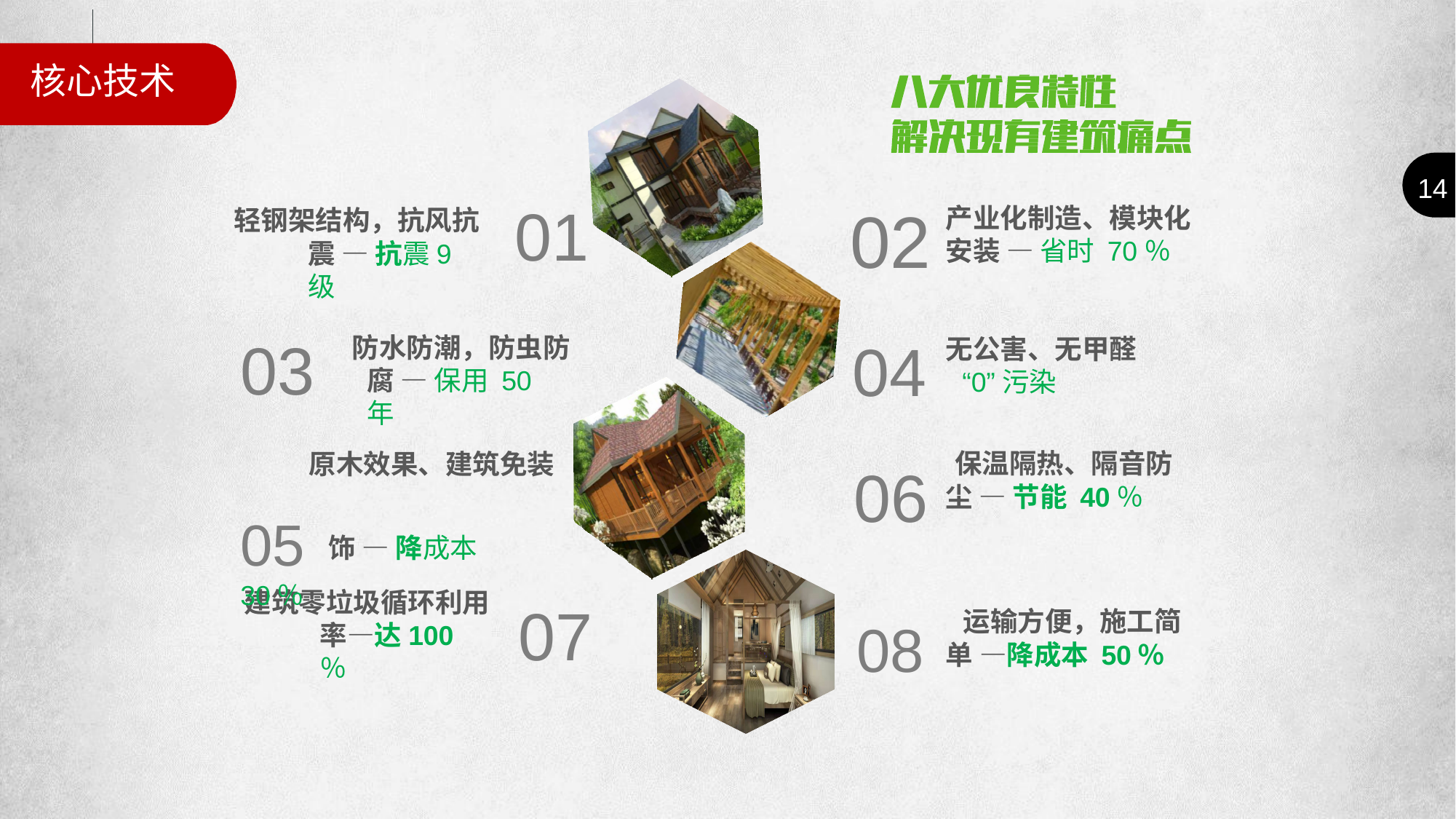

核心技术

14
01
02
04
06
产业化制造、模块化 安装 — 省时 70％
轻钢架结构，抗风抗
震 — 抗震9级

03
防水防潮，防虫防 腐 — 保用 50 年
无公害、无甲醛
“0”污染

保温隔热、隔音防 尘 — 节能 40％
原木效果、建筑免装
05饰 — 降成本 30％

建筑零垃圾循环利用
率—达100 ％
07
运输方便，施工简 单 —降成本 50％
08